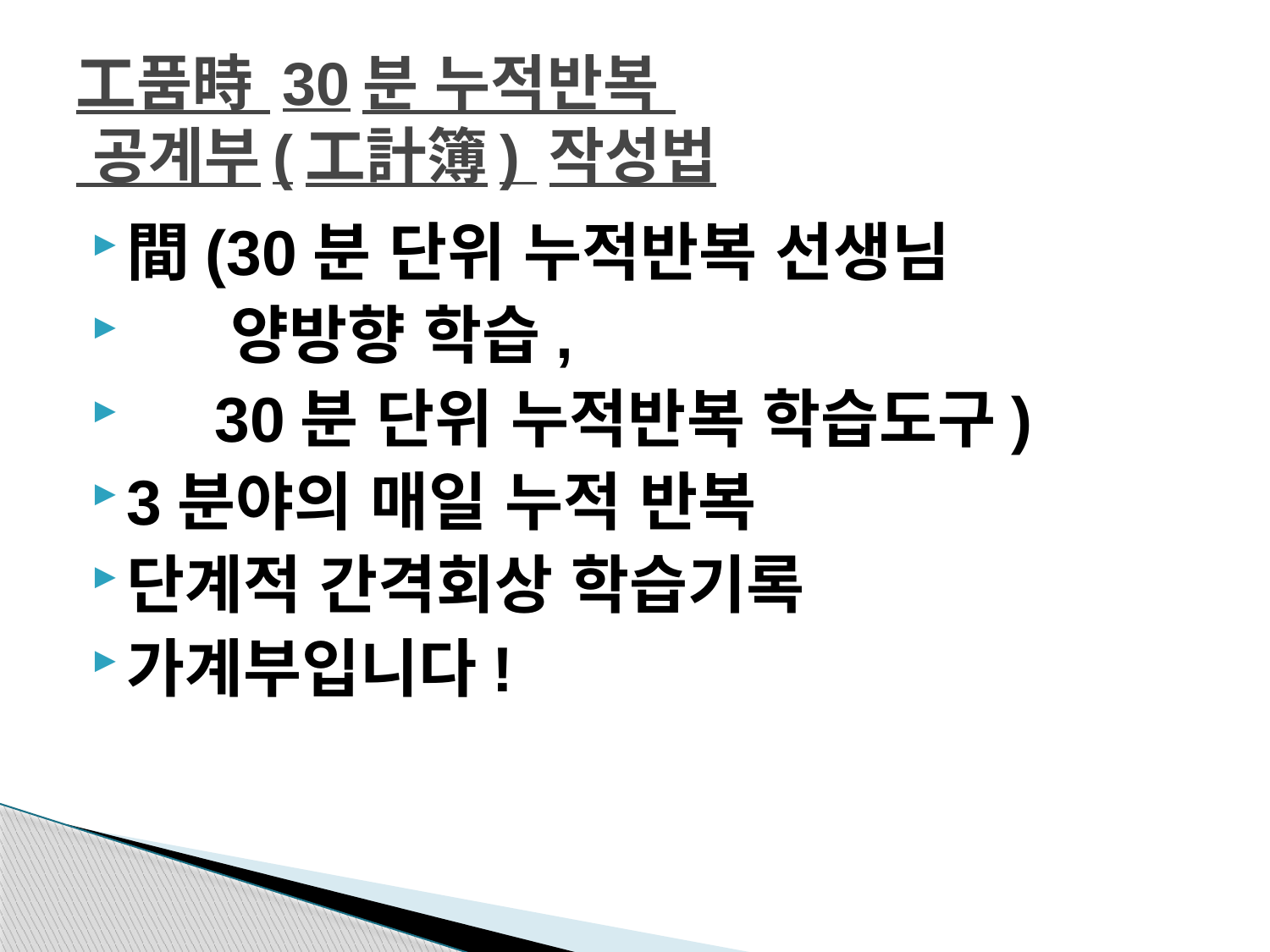

# 工품時 30분 누적반복 공계부(工計簿) 작성법
間(30분 단위 누적반복 선생님
     양방향 학습,
     30분 단위 누적반복 학습도구)
3분야의 매일 누적 반복
단계적 간격회상 학습기록
가계부입니다!